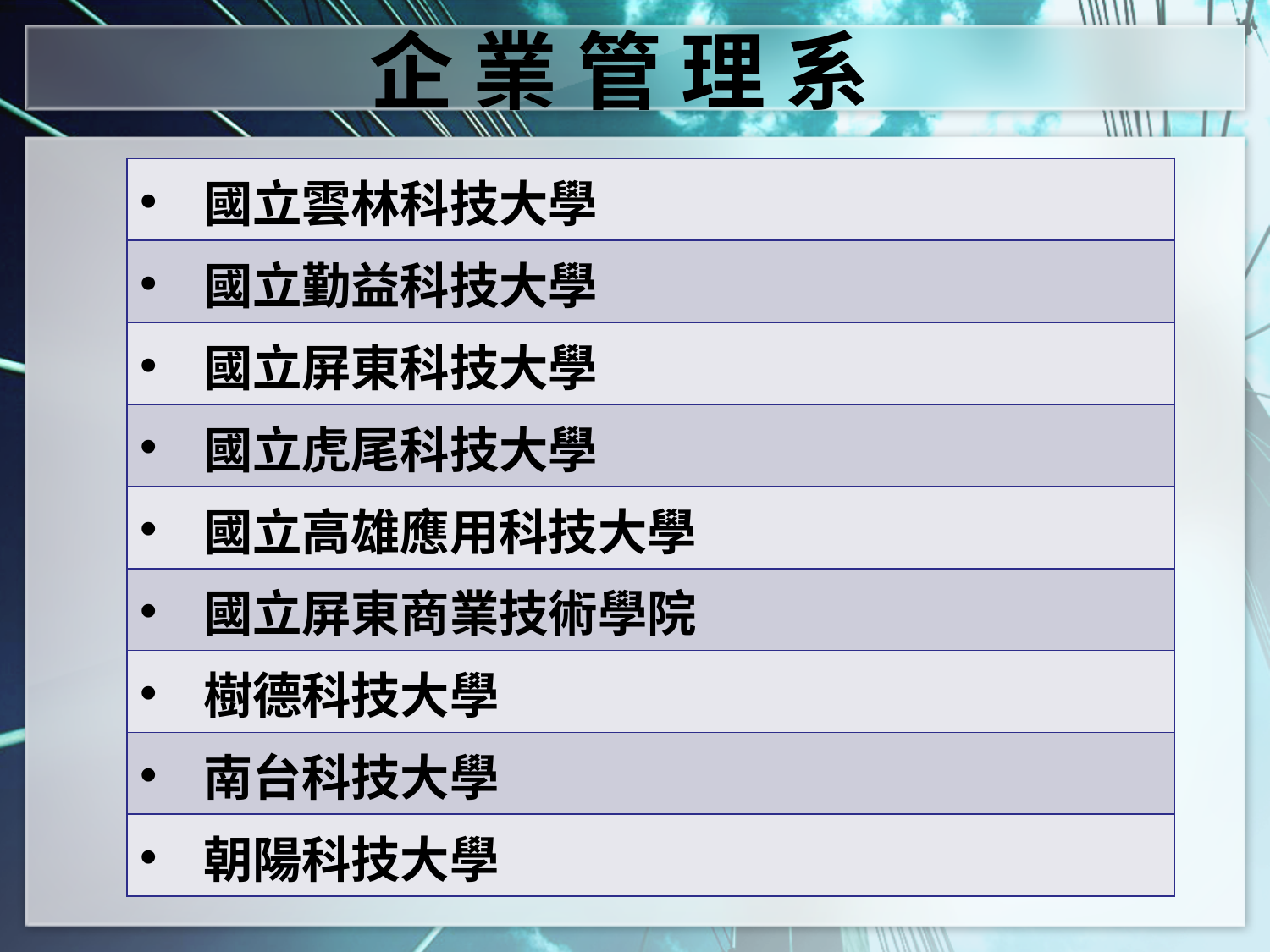

企 業 管 理 系
| 國立雲林科技大學 |
| --- |
| 國立勤益科技大學 |
| 國立屏東科技大學 |
| 國立虎尾科技大學 |
| 國立高雄應用科技大學 |
| 國立屏東商業技術學院 |
| 樹德科技大學 |
| 南台科技大學 |
| 朝陽科技大學 |